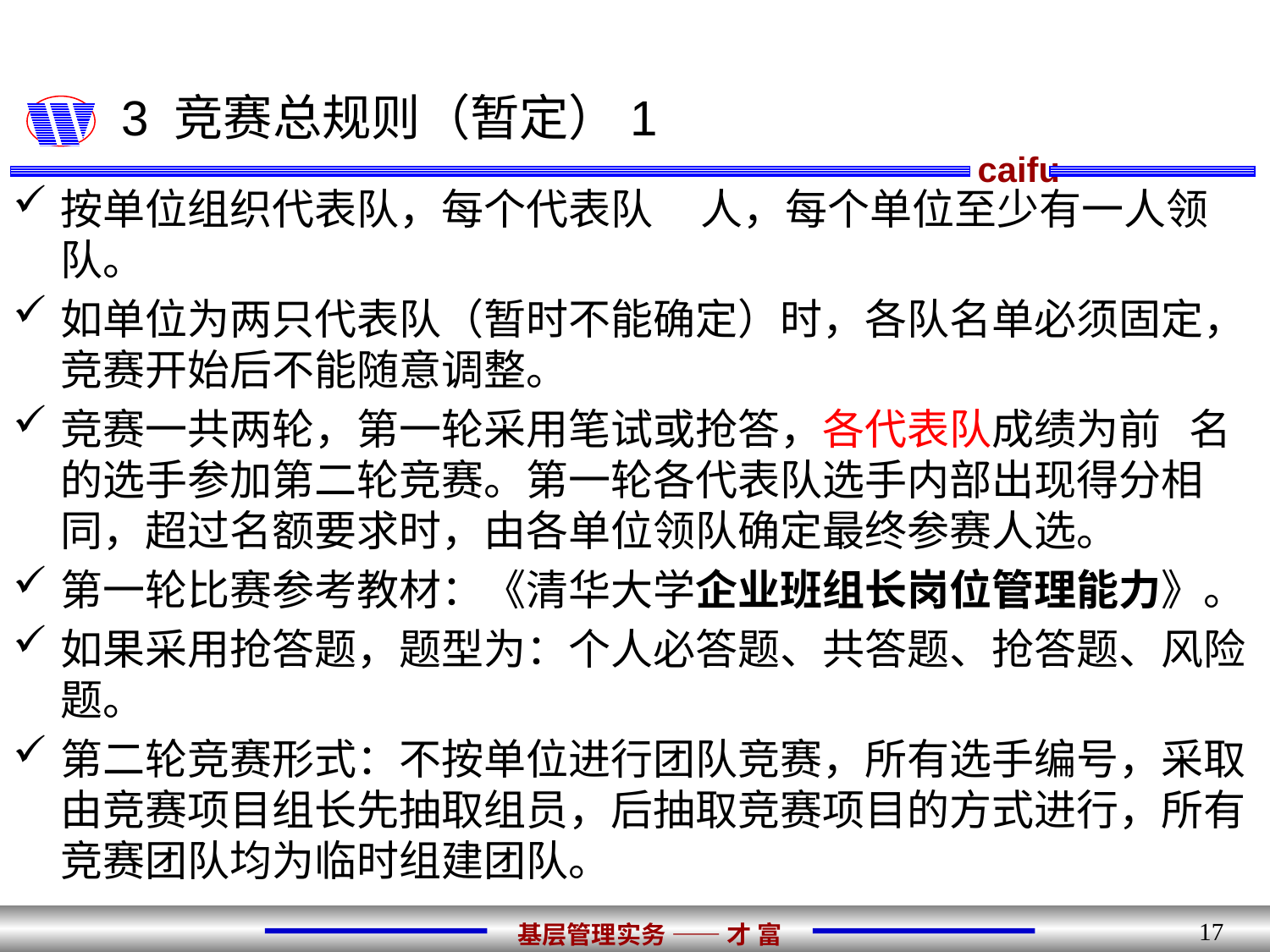

# 3 竞赛总规则（暂定）1
按单位组织代表队，每个代表队     人，每个单位至少有一人领队。
如单位为两只代表队（暂时不能确定）时，各队名单必须固定，竞赛开始后不能随意调整。
竞赛一共两轮，第一轮采用笔试或抢答，各代表队成绩为前   名的选手参加第二轮竞赛。第一轮各代表队选手内部出现得分相同，超过名额要求时，由各单位领队确定最终参赛人选。
第一轮比赛参考教材：《清华大学企业班组长岗位管理能力》。
如果采用抢答题，题型为：个人必答题、共答题、抢答题、风险题。
第二轮竞赛形式：不按单位进行团队竞赛，所有选手编号，采取由竞赛项目组长先抽取组员，后抽取竞赛项目的方式进行，所有竞赛团队均为临时组建团队。